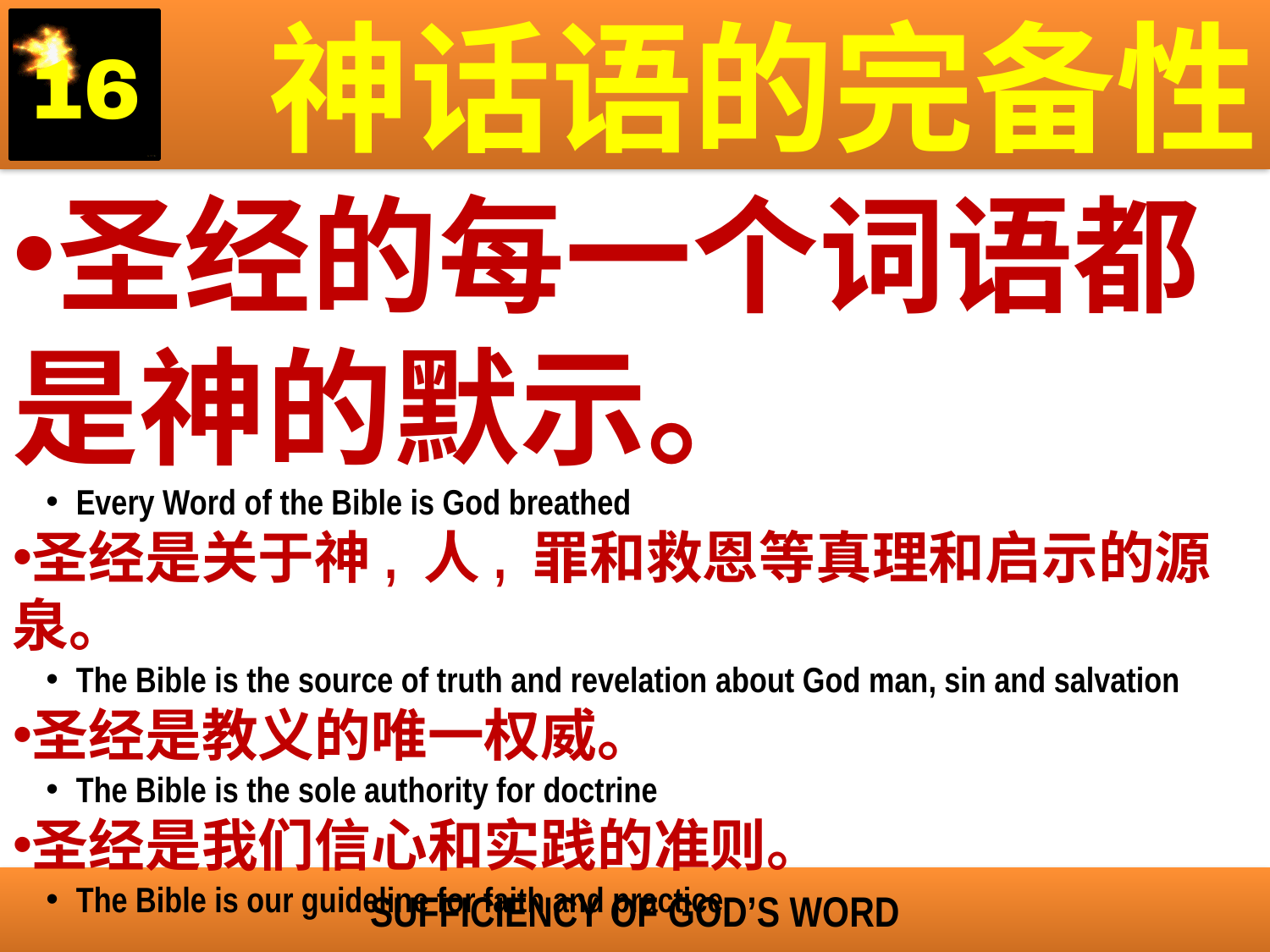

神话语的完备性
16
圣经的每一个词语都是神的默示。
Every Word of the Bible is God breathed
圣经是关于神, 人, 罪和救恩等真理和启示的源泉。
The Bible is the source of truth and revelation about God man, sin and salvation
圣经是教义的唯一权威。
The Bible is the sole authority for doctrine
圣经是我们信心和实践的准则。
The Bible is our guideline for faith and practice
SUFFICIENCY OF GOD’S WORD